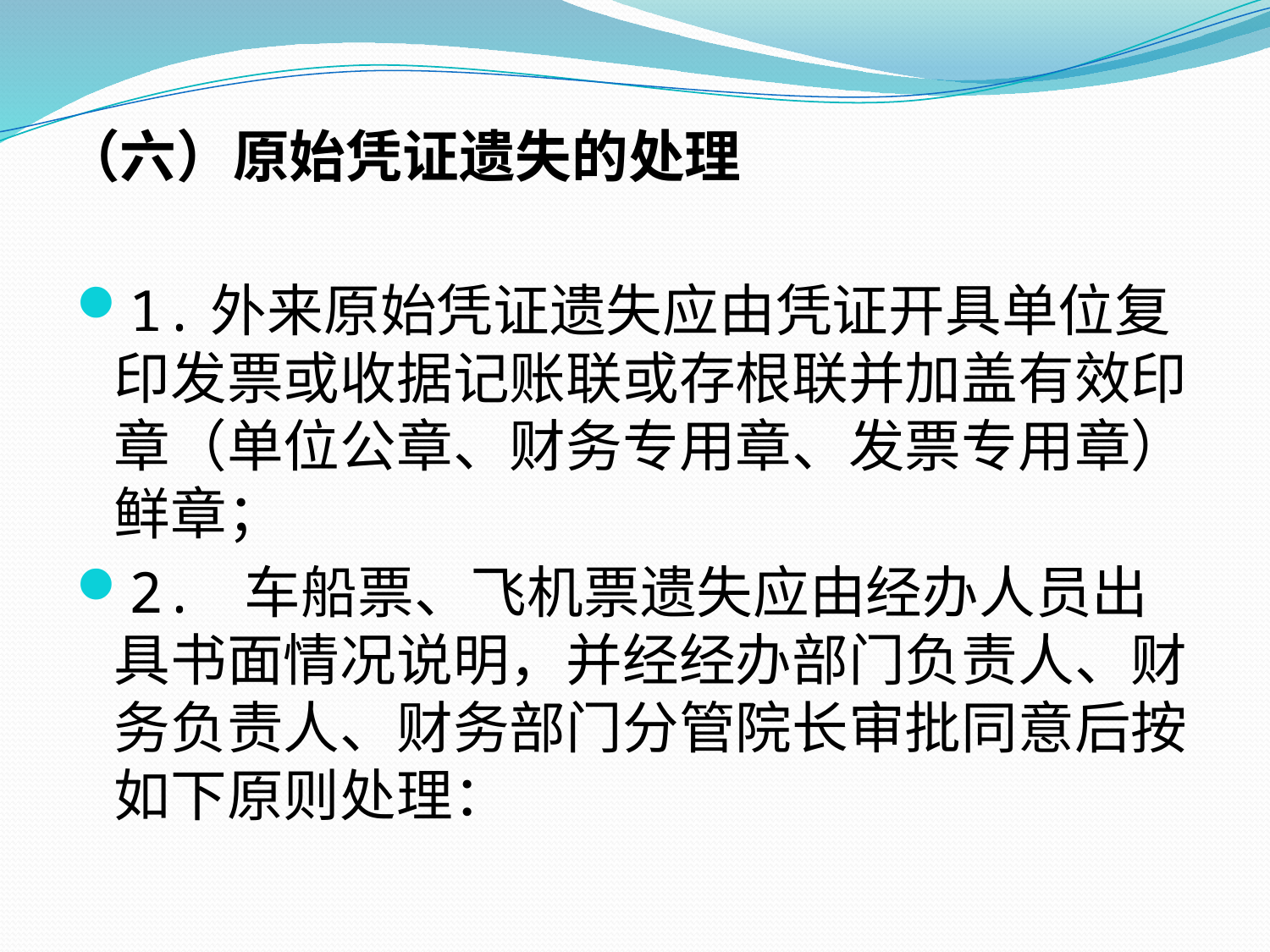

# （六）原始凭证遗失的处理
1.外来原始凭证遗失应由凭证开具单位复印发票或收据记账联或存根联并加盖有效印章（单位公章、财务专用章、发票专用章）鲜章；
2. 车船票、飞机票遗失应由经办人员出具书面情况说明，并经经办部门负责人、财务负责人、财务部门分管院长审批同意后按如下原则处理：